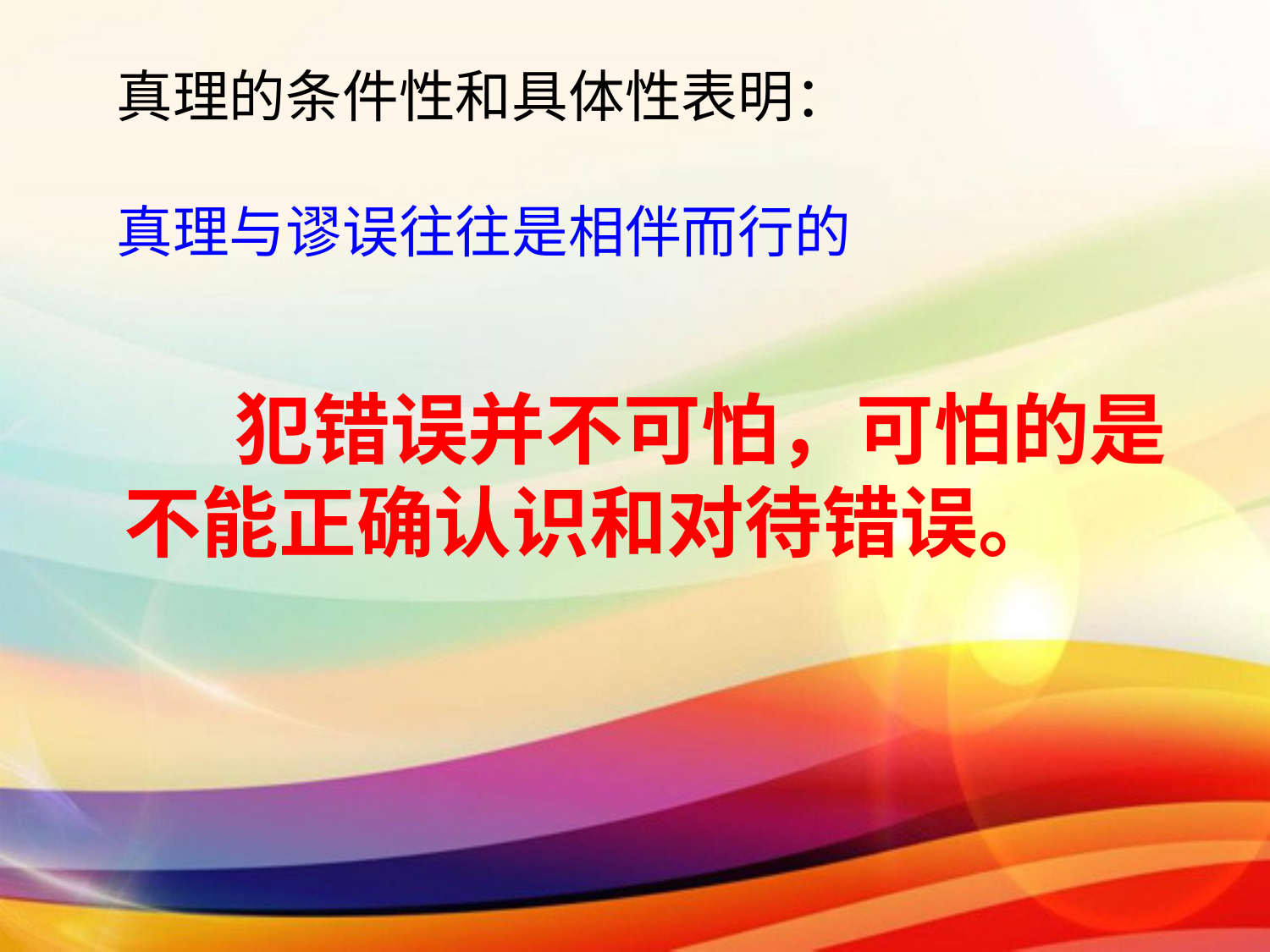

真理的条件性和具体性表明：

真理与谬误往往是相伴而行的

        犯错误并不可怕，可怕的是不能正确认识和对待错误。

23